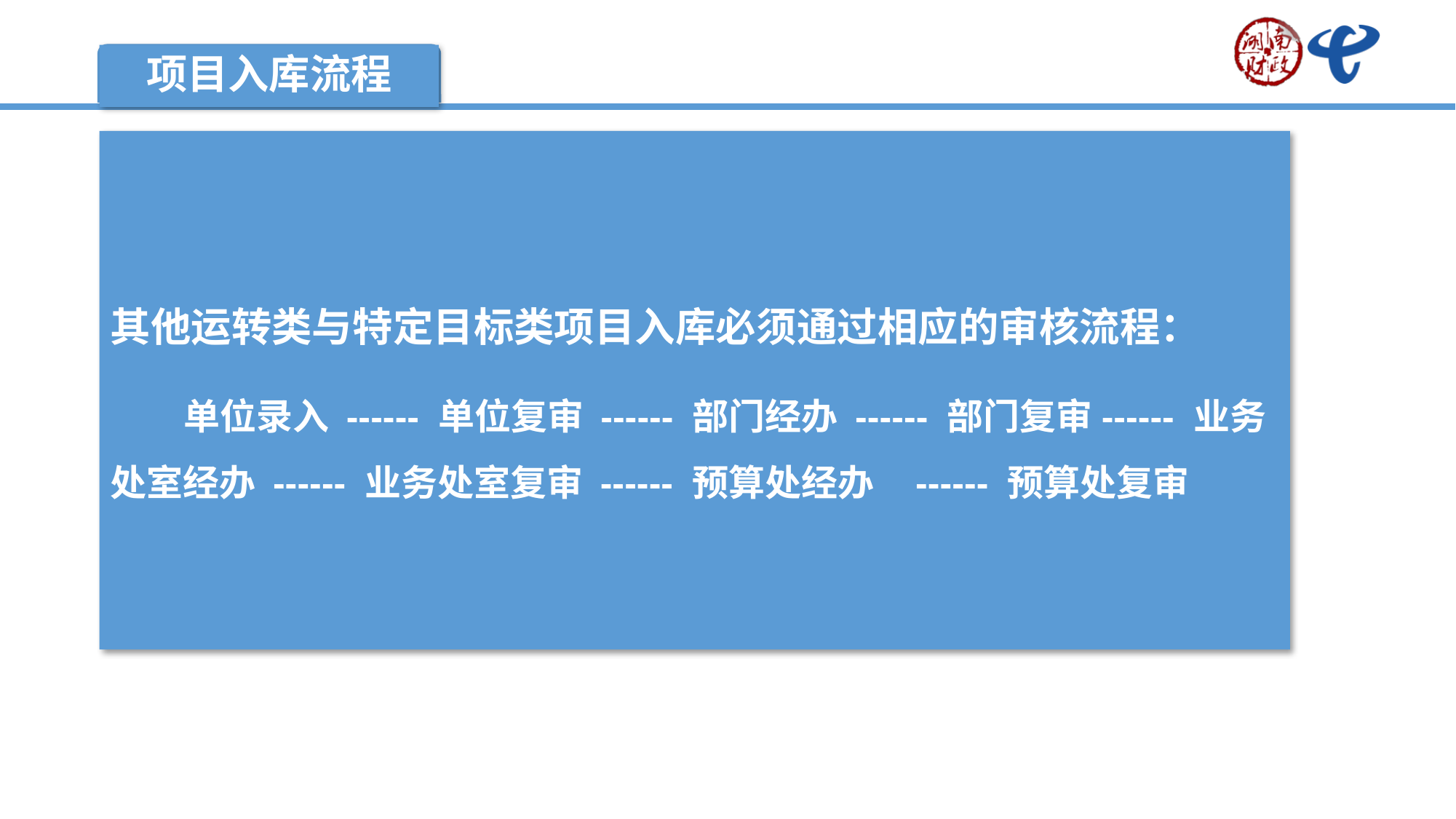

项目入库流程
其他运转类与特定目标类项目入库必须通过相应的审核流程：
       单位录入 ------ 单位复审 ------ 部门经办 ------ 部门复审------ 业务处室经办 ------ 业务处室复审 ------ 预算处经办    ------ 预算处复审